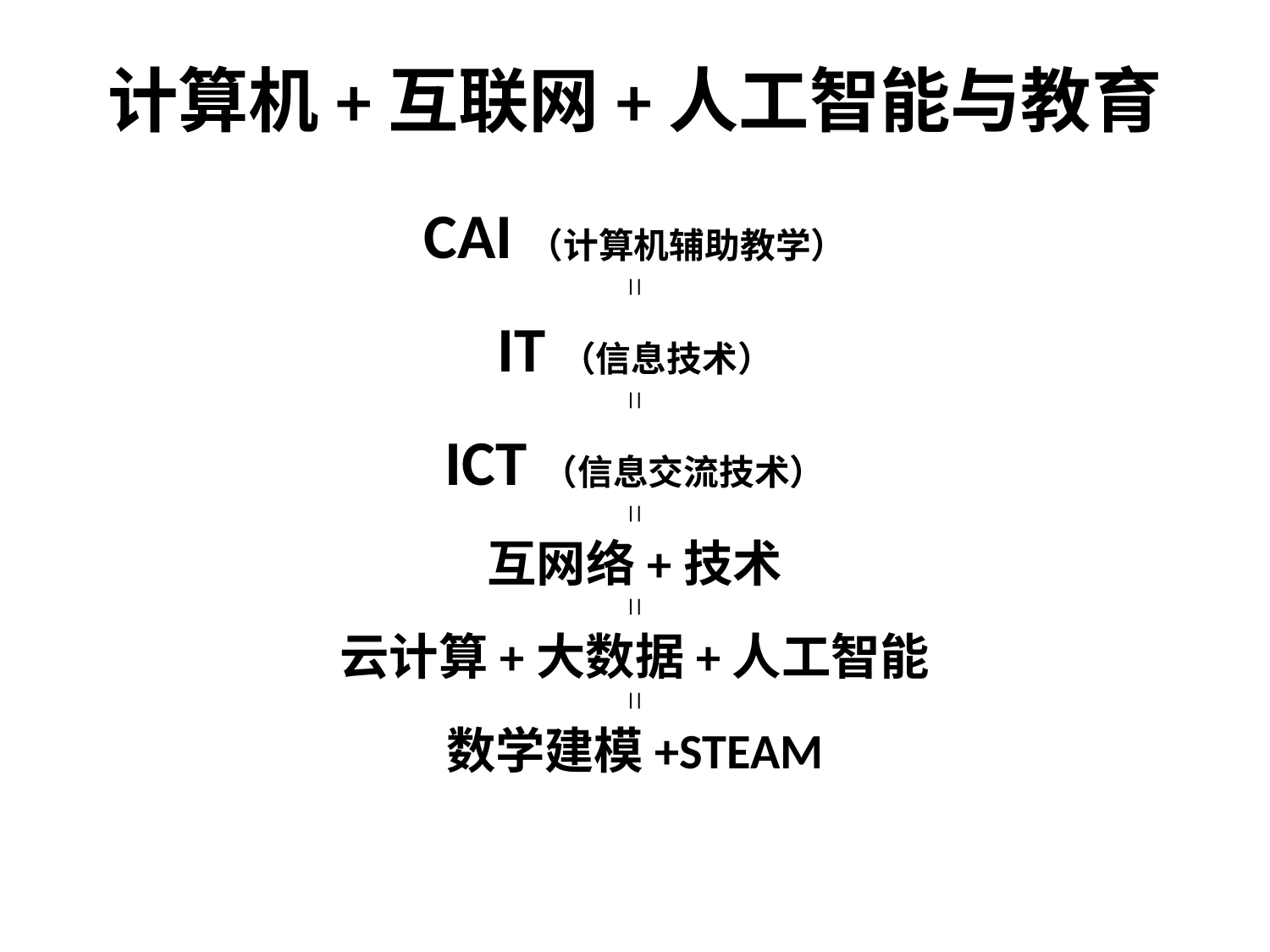

# 计算机+互联网+人工智能与教育
CAI（计算机辅助教学）
||
IT（信息技术）
||
ICT（信息交流技术）
||
互网络+技术
||
云计算+大数据+人工智能
||
数学建模+STEAM